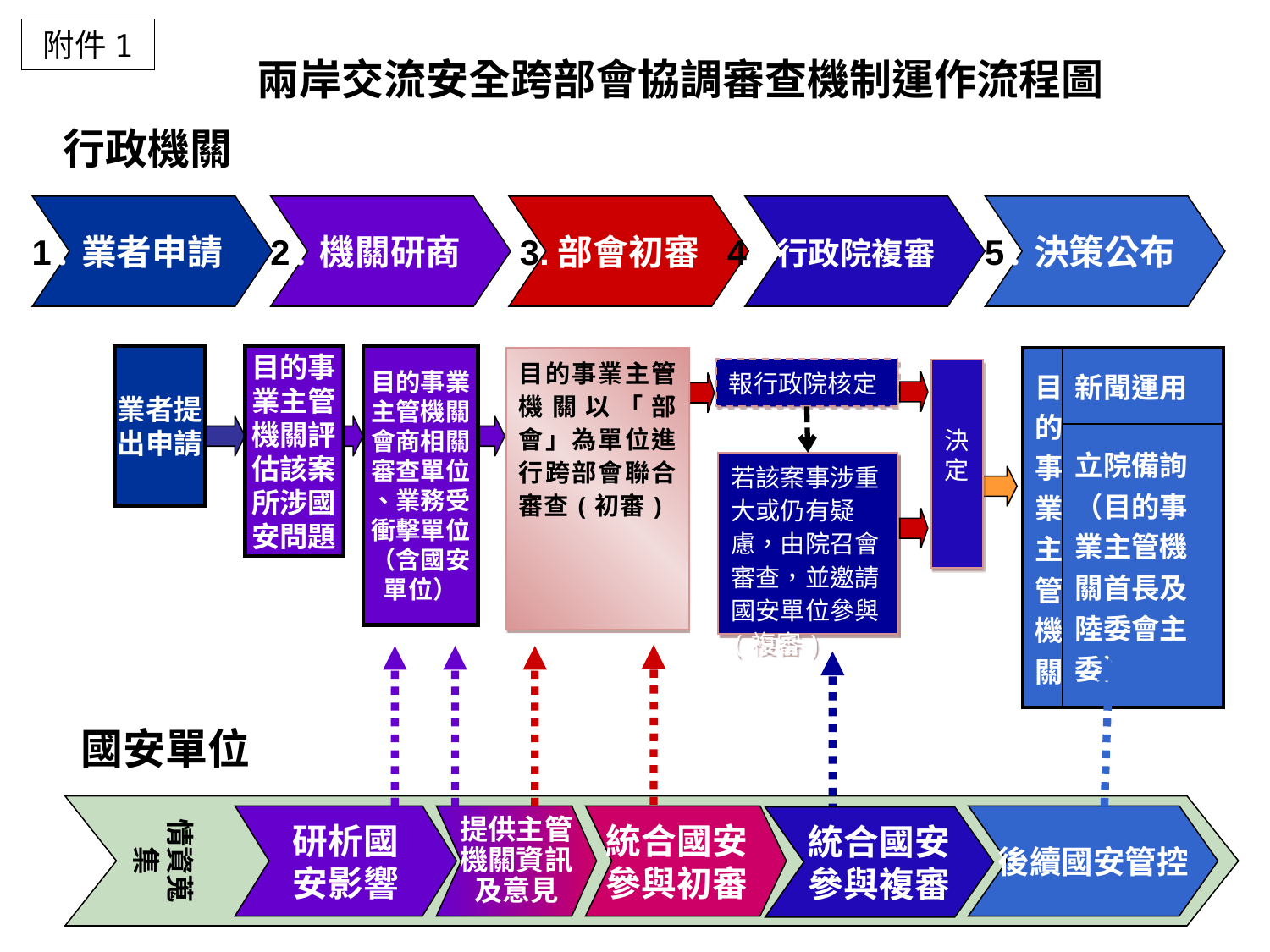

附件1
兩岸交流安全跨部會協調審查機制運作流程圖
行政機關
1.業者申請
2.機關研商
3.部會初審
4.行政院複審
5.決策公布
業者提
出申請
目的事
業主管
機關評
估該案
所涉國
安問題
目的事業
主管機關
會商相關
審查單位
、業務受
衝擊單位
（含國安
單位）
| 目的事業主管機關 | 新聞運用 |
| --- | --- |
|  | 立院備詢（目的事業主管機關首長及陸委會主委） |
目的事業主管機關以「部會」為單位進行跨部會聯合審查(初審)
報行政院核定

決定

若該案事涉重大或仍有疑慮，由院召會審查，並邀請國安單位參與(複審)

國安單位

情資蒐集
研析國
安影響
提供主管
機關資訊
及意見
統合國安
參與初審
後續國安管控
統合國安
參與複審